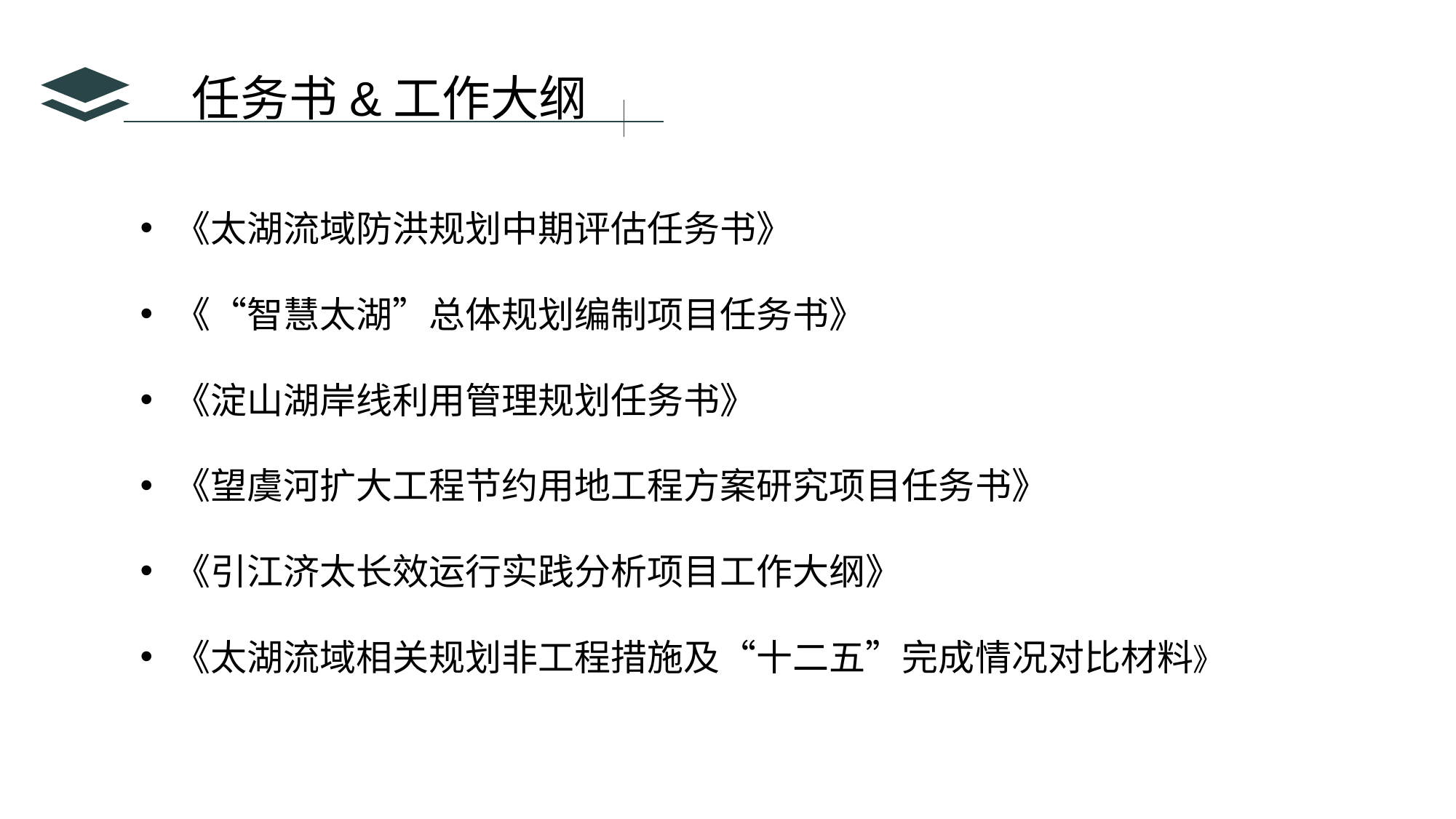

任务书&工作大纲

《太湖流域防洪规划中期评估任务书》
《“智慧太湖”总体规划编制项目任务书》
《淀山湖岸线利用管理规划任务书》
《望虞河扩大工程节约用地工程方案研究项目任务书》
《引江济太长效运行实践分析项目工作大纲》
《太湖流域相关规划非工程措施及“十二五”完成情况对比材料》